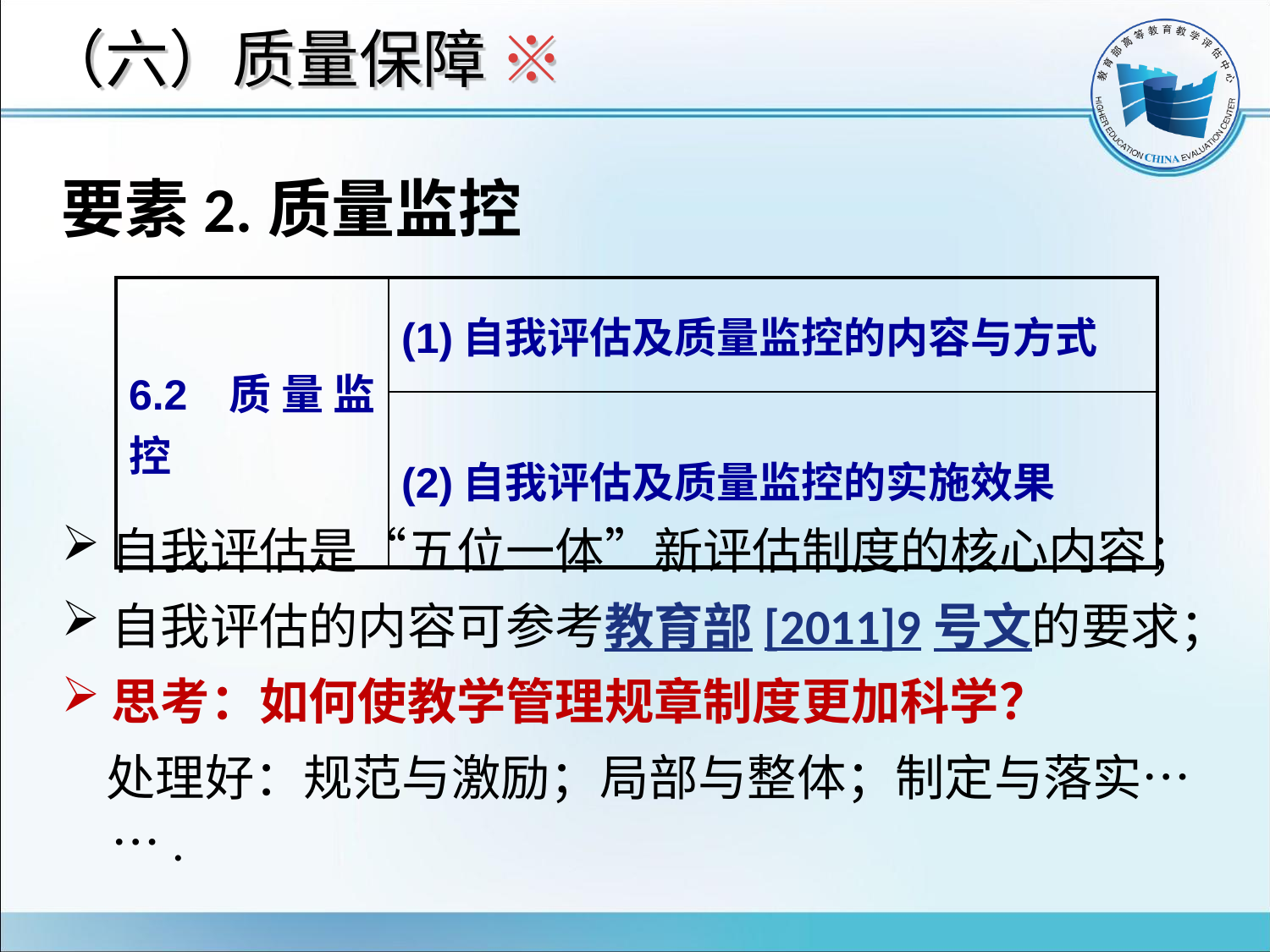

# （六）质量保障 ※
要素2.质量监控

自我评估是“五位一体”新评估制度的核心内容；
自我评估的内容可参考教育部[2011]9号文的要求；
思考：如何使教学管理规章制度更加科学？
   处理好：规范与激励；局部与整体；制定与落实…….

| 6.2 质量监控 | (1)自我评估及质量监控的内容与方式 |
| --- | --- |
|  | (2)自我评估及质量监控的实施效果 |
52